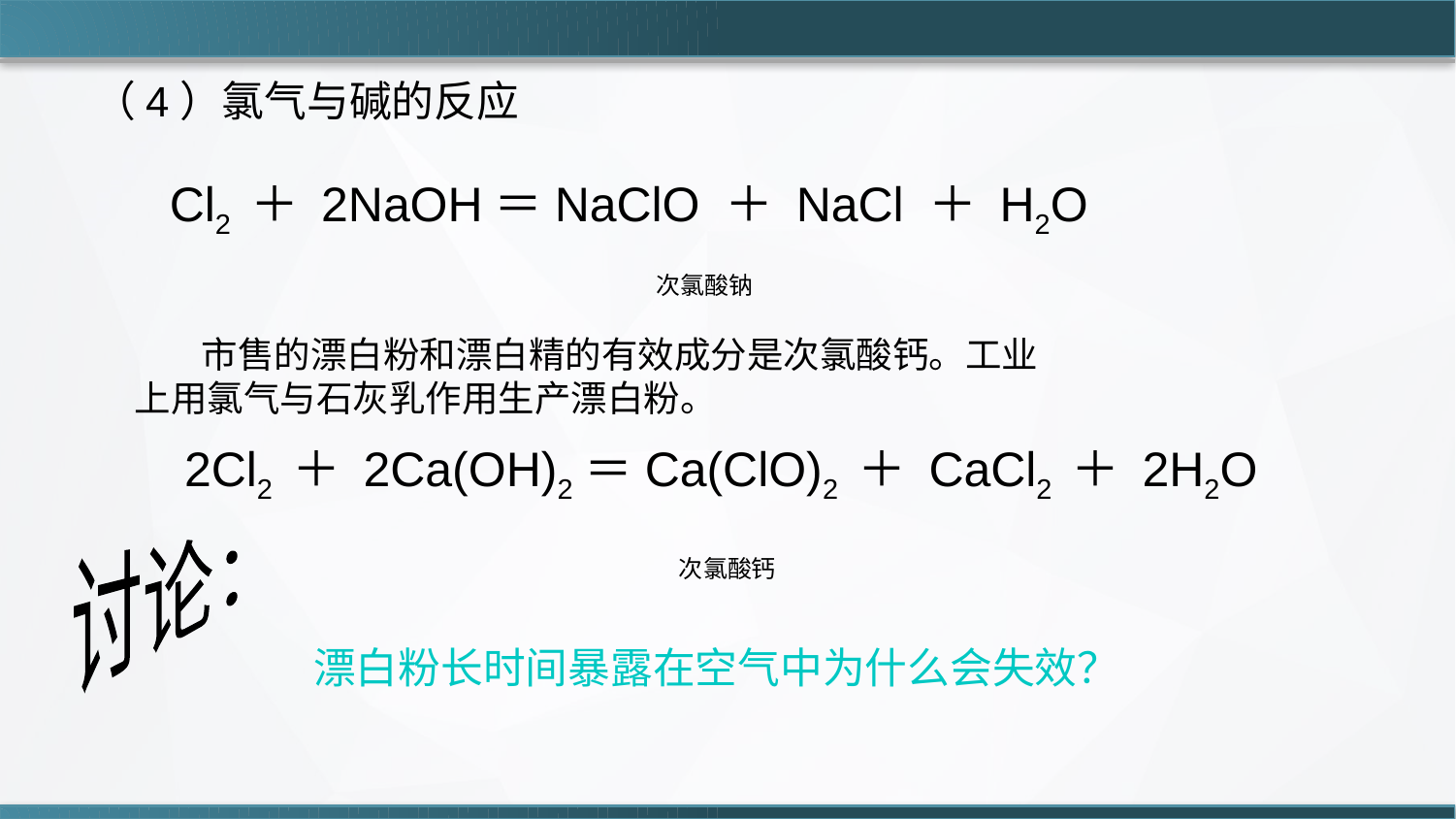

（4）氯气与碱的反应
 Cl2 ＋ 2NaOH＝NaClO ＋ NaCl ＋ H2O
 次氯酸钠
       市售的漂白粉和漂白精的有效成分是次氯酸钙。工业上用氯气与石灰乳作用生产漂白粉。
2Cl2 ＋ 2Ca(OH)2＝Ca(ClO)2 ＋ CaCl2 ＋ 2H2O
讨论：
次氯酸钙
漂白粉长时间暴露在空气中为什么会失效？